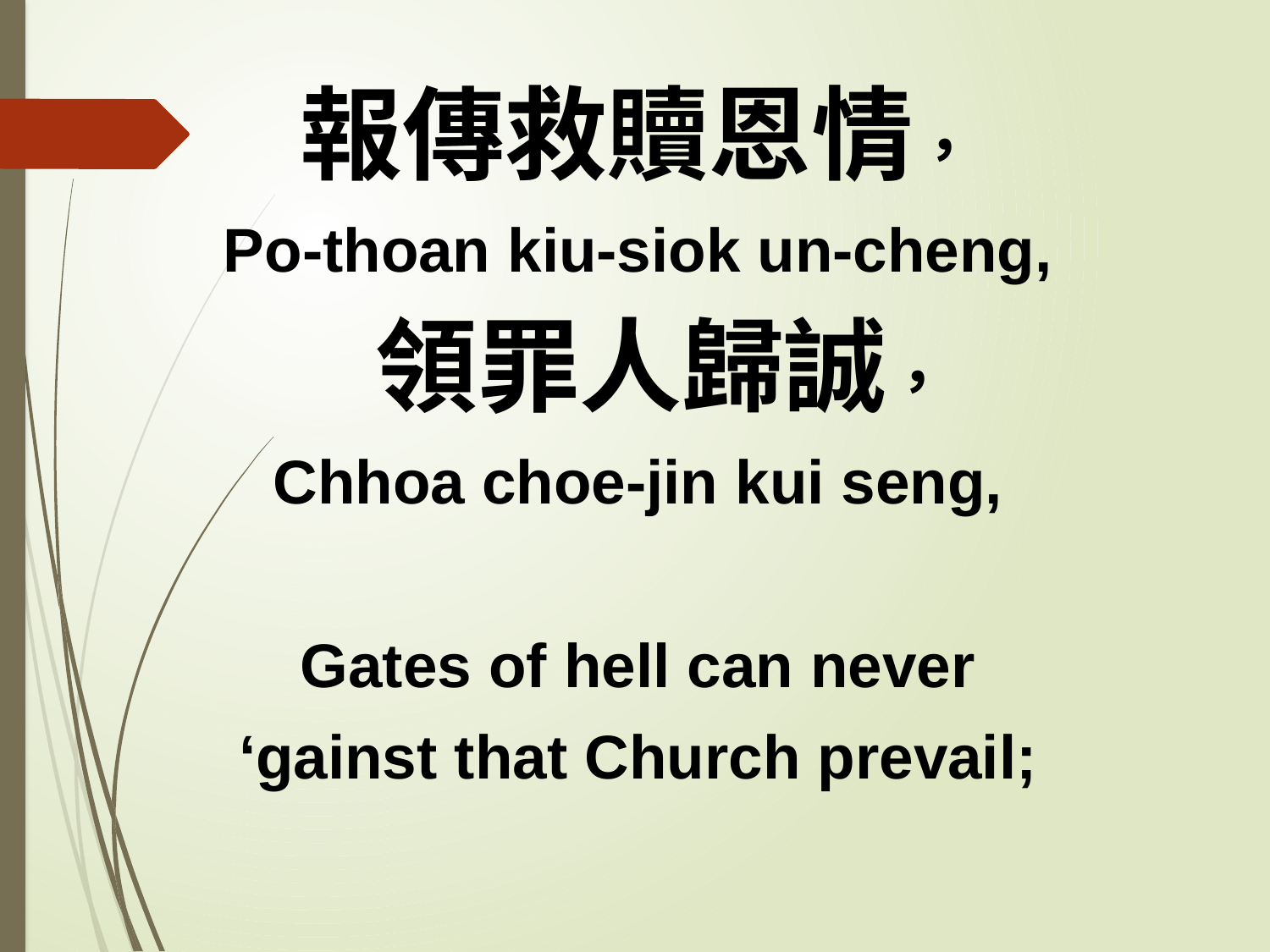

報傳救贖恩情，
Po-thoan kiu-siok un-cheng,
 領罪人歸誠，
Chhoa choe-jin kui seng,

Gates of hell can never
‘gainst that Church prevail;